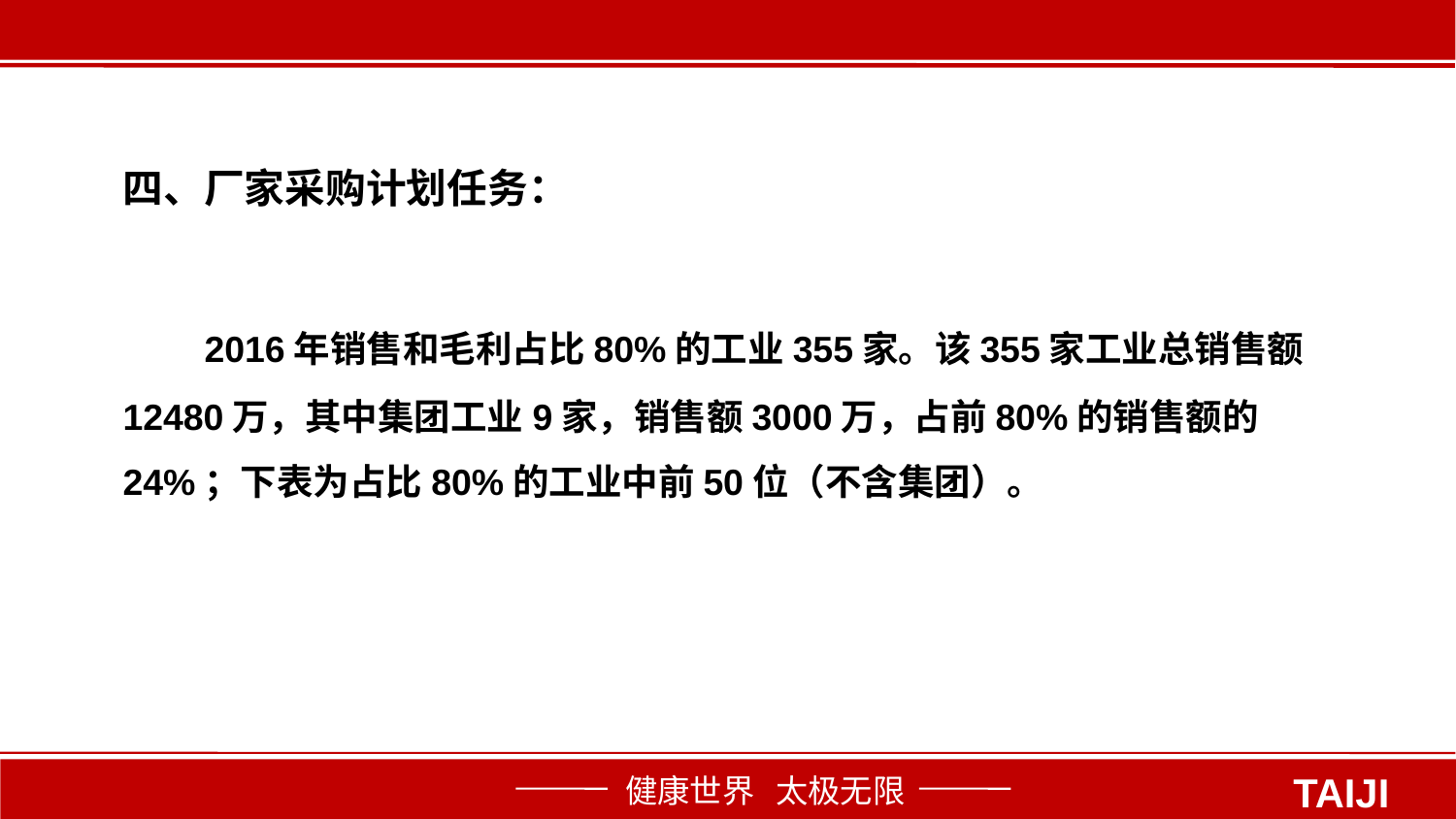

四、厂家采购计划任务：

      2016年销售和毛利占比80%的工业355家。该355家工业总销售额12480万，其中集团工业9家，销售额3000万，占前80%的销售额的24%；下表为占比80%的工业中前50位（不含集团）。